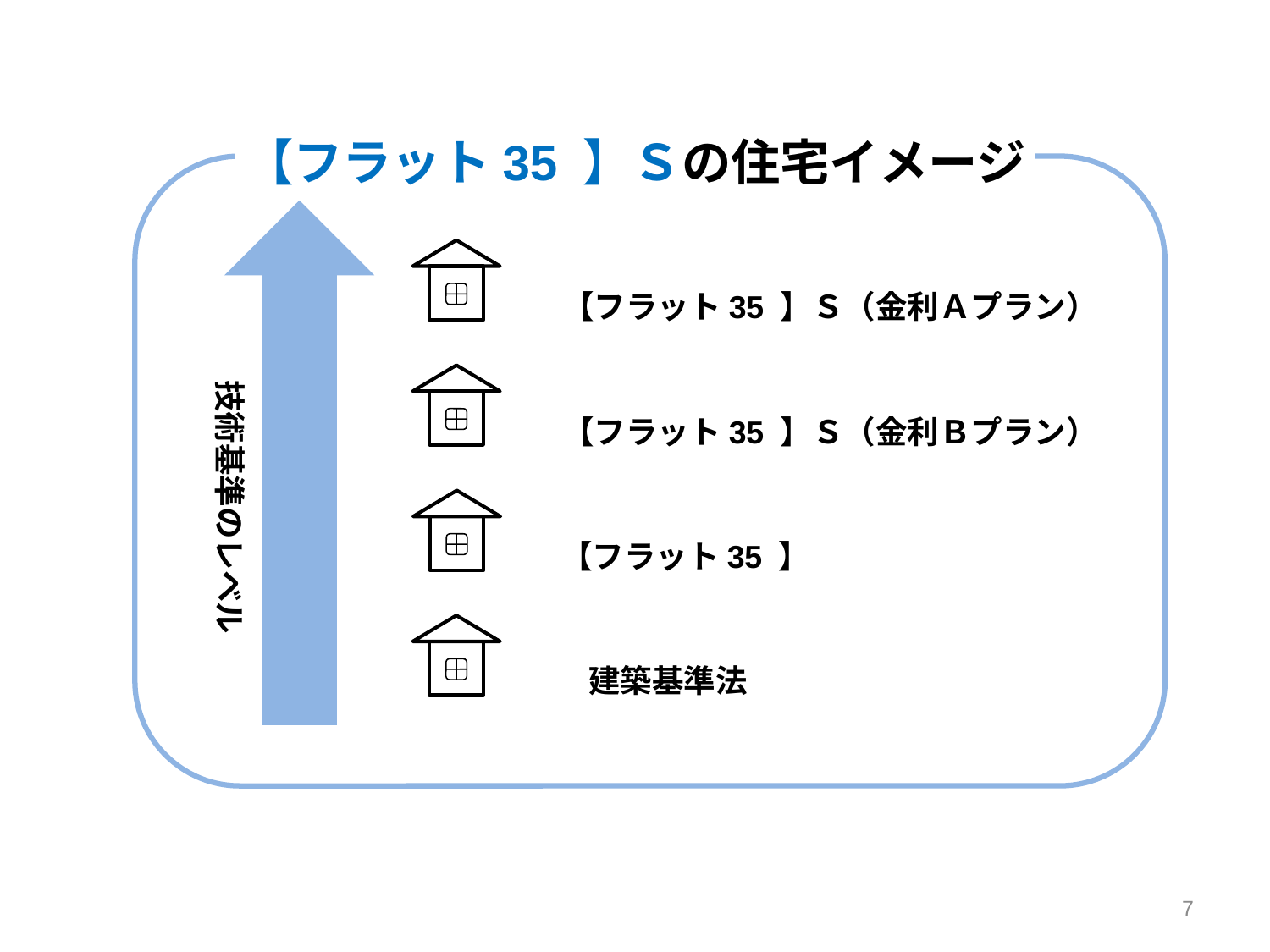

【フラット35 】Ｓの住宅イメージ

【フラット35 】Ｓ（金利Ａプラン）

技術基準のレベル

【フラット35 】Ｓ（金利Ｂプラン）

【フラット35 】

建築基準法

7